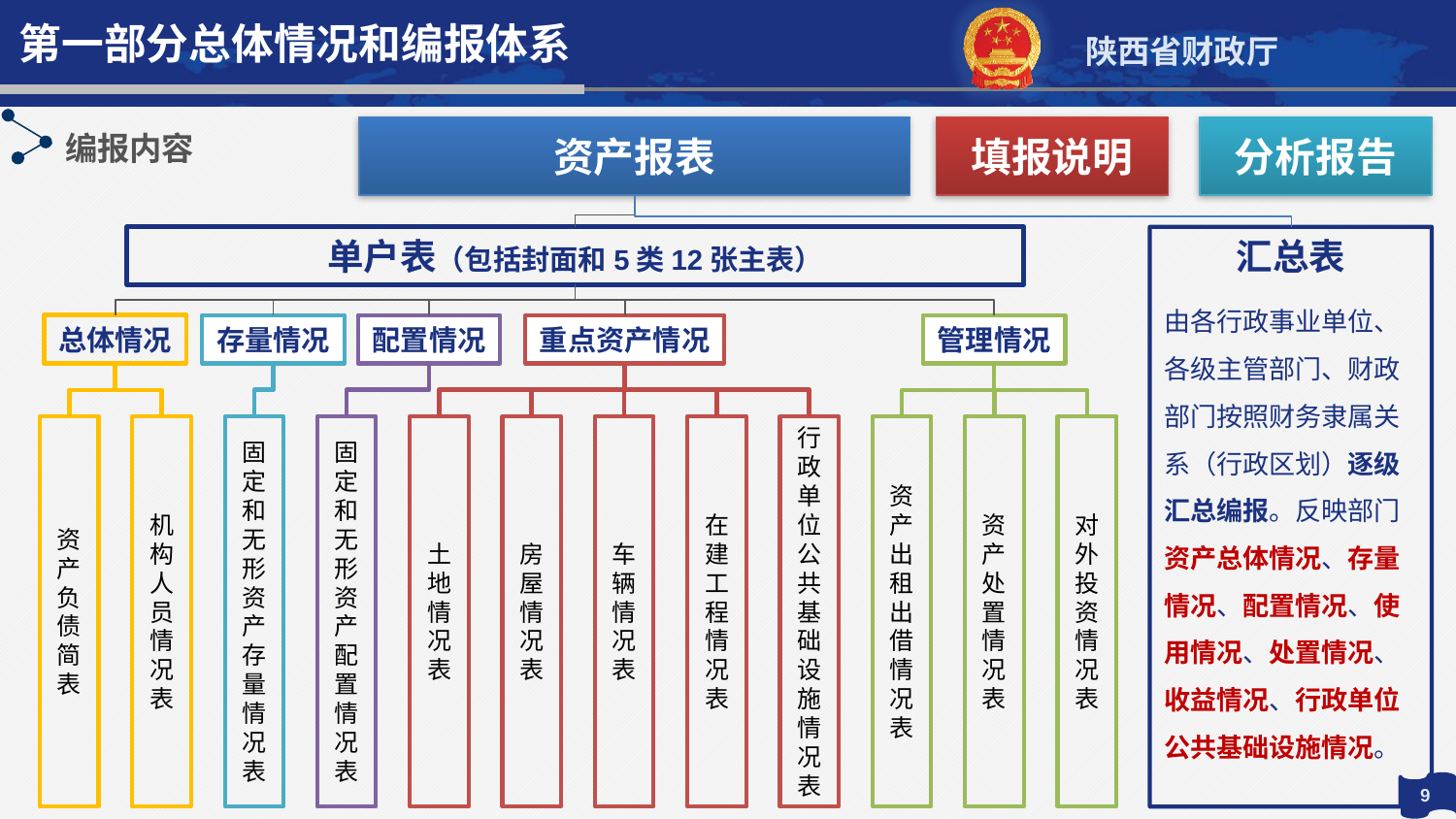

第一部分总体情况和编报体系

编报内容
资产报表
填报说明
分析报告
单户表（包括封面和5类12张主表）
汇总表
由各行政事业单位、各级主管部门、财政部门按照财务隶属关系（行政区划）逐级汇总编报。反映部门资产总体情况、存量情况、配置情况、使用情况、处置情况、收益情况、行政单位公共基础设施情况。

总体情况
存量情况
配置情况
重点资产情况
管理情况
资产负债简表
机构人员情况表
固定和无形资产存量情况表
固定和无形资产配置情况表
土地情况表
房屋情况表
车辆情况表
在建工程情况表
行政单位公共基础设施情况表
资产出租出借情况表
资产处置情况表
对外投资情况表